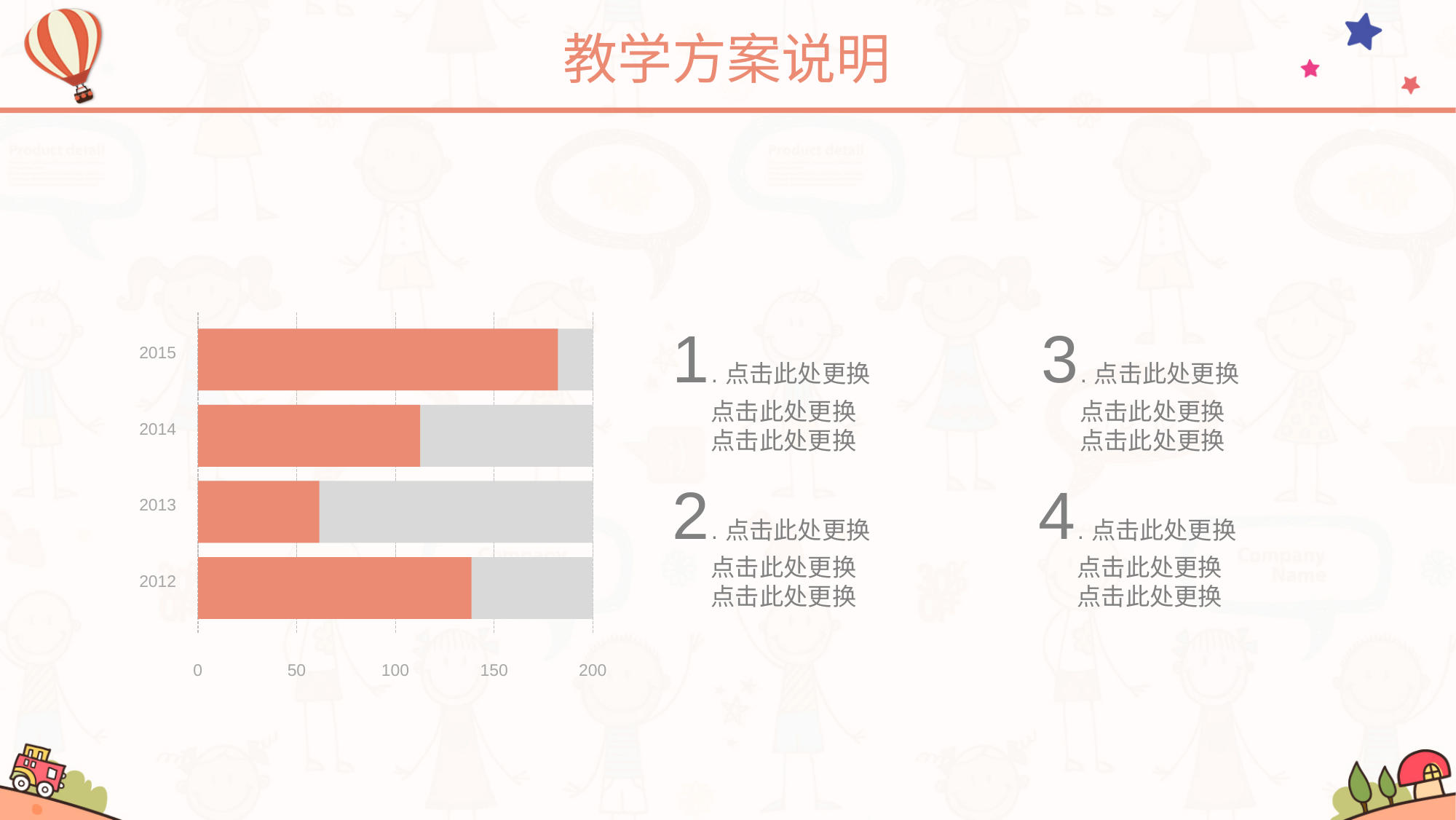

教学方案说明

1.点击此处更换
      点击此处更换
      点击此处更换

3.点击此处更换
      点击此处更换
      点击此处更换

2015

2014

2013

2012
0
50
100
150
200
2.点击此处更换
      点击此处更换
      点击此处更换

4.点击此处更换
      点击此处更换
      点击此处更换